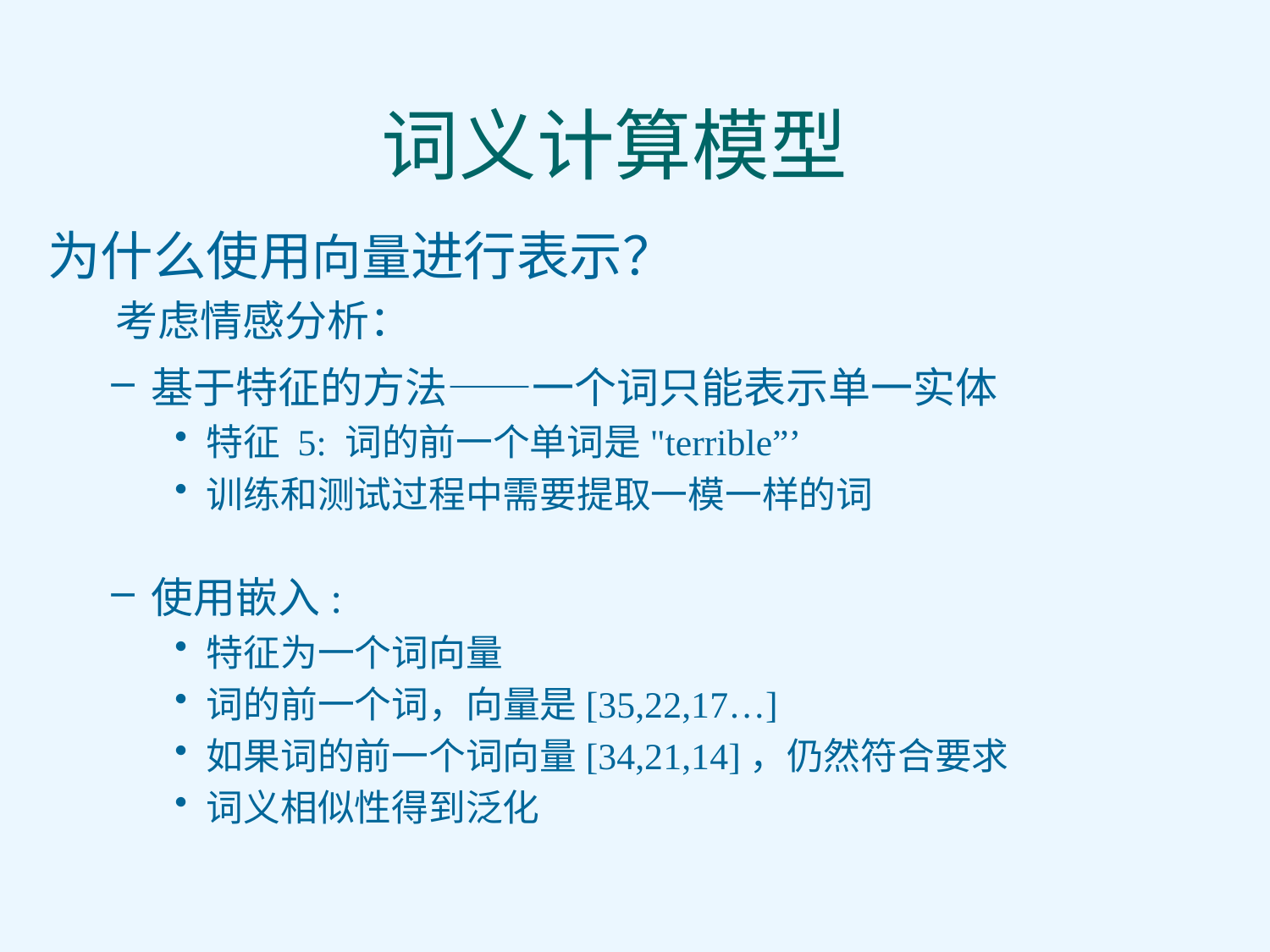

# 词义计算模型
为什么使用向量进行表示？
      考虑情感分析：

基于特征的方法——一个词只能表示单一实体
特征 5: 词的前一个单词是"terrible”’
训练和测试过程中需要提取一模一样的词

使用嵌入:
特征为一个词向量
词的前一个词，向量是[35,22,17…]
如果词的前一个词向量[34,21,14]，仍然符合要求
词义相似性得到泛化